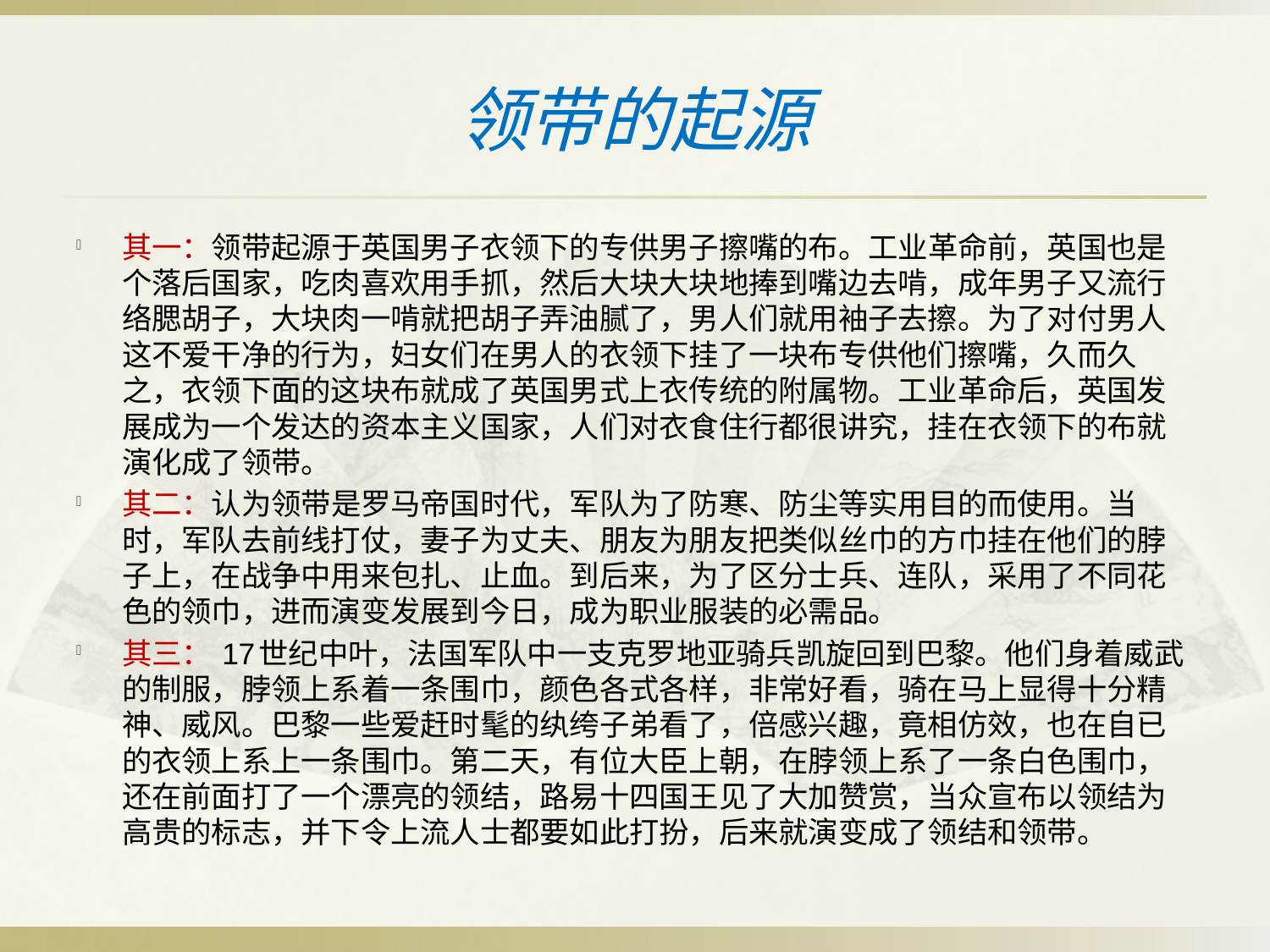

# 领带的起源
其一：领带起源于英国男子衣领下的专供男子擦嘴的布。工业革命前，英国也是个落后国家，吃肉喜欢用手抓，然后大块大块地捧到嘴边去啃，成年男子又流行络腮胡子，大块肉一啃就把胡子弄油腻了，男人们就用袖子去擦。为了对付男人这不爱干净的行为，妇女们在男人的衣领下挂了一块布专供他们擦嘴，久而久之，衣领下面的这块布就成了英国男式上衣传统的附属物。工业革命后，英国发展成为一个发达的资本主义国家，人们对衣食住行都很讲究，挂在衣领下的布就演化成了领带。
其二：认为领带是罗马帝国时代，军队为了防寒、防尘等实用目的而使用。当时，军队去前线打仗，妻子为丈夫、朋友为朋友把类似丝巾的方巾挂在他们的脖子上，在战争中用来包扎、止血。到后来，为了区分士兵、连队，采用了不同花色的领巾，进而演变发展到今日，成为职业服装的必需品。
其三： 17世纪中叶，法国军队中一支克罗地亚骑兵凯旋回到巴黎。他们身着威武的制服，脖领上系着一条围巾，颜色各式各样，非常好看，骑在马上显得十分精神、威风。巴黎一些爱赶时髦的纨绔子弟看了，倍感兴趣，竟相仿效，也在自已的衣领上系上一条围巾。第二天，有位大臣上朝，在脖领上系了一条白色围巾，还在前面打了一个漂亮的领结，路易十四国王见了大加赞赏，当众宣布以领结为高贵的标志，并下令上流人士都要如此打扮，后来就演变成了领结和领带。